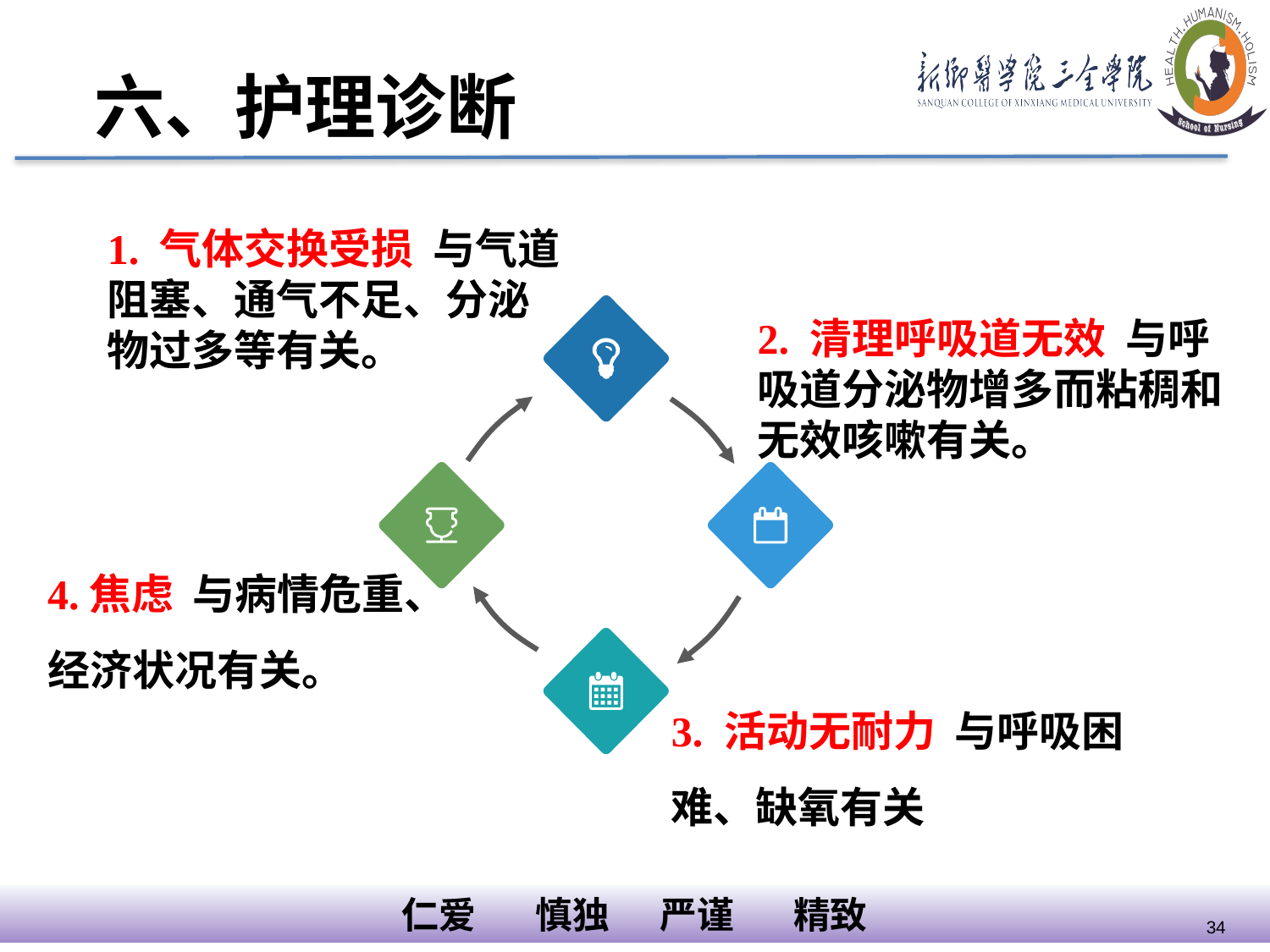

#
六、护理诊断

1. 气体交换受损  与气道阻塞、通气不足、分泌物过多等有关。

2. 清理呼吸道无效  与呼吸道分泌物增多而粘稠和无效咳嗽有关。

4.焦虑  与病情危重、经济状况有关。

3. 活动无耐力  与呼吸困难、缺氧有关
34